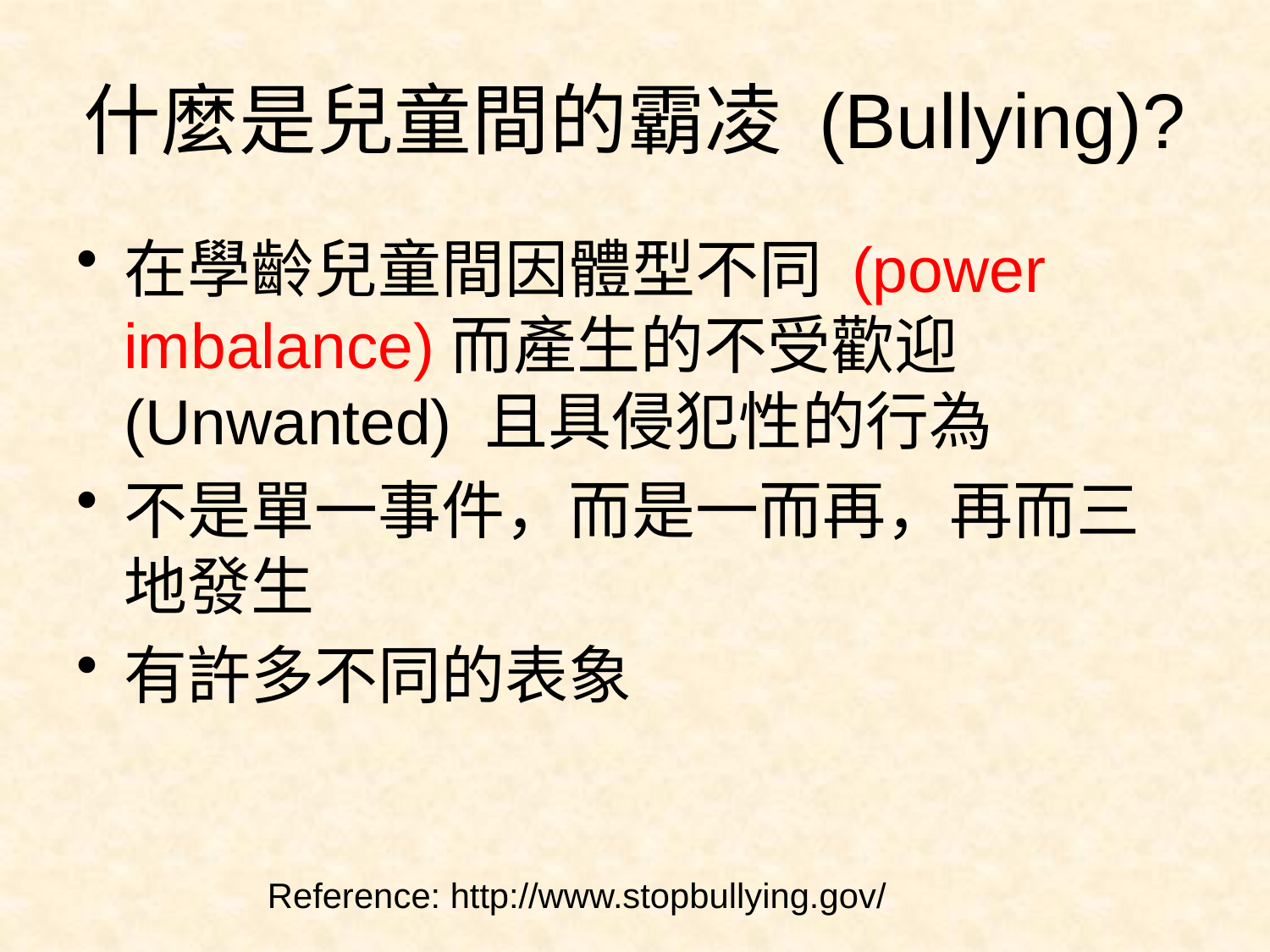

# 什麼是兒童間的霸凌 (Bullying)?
在學齡兒童間因體型不同 (power imbalance)而產生的不受歡迎(Unwanted) 且具侵犯性的行為
不是單一事件，而是一而再，再而三地發生
有許多不同的表象
Reference: http://www.stopbullying.gov/